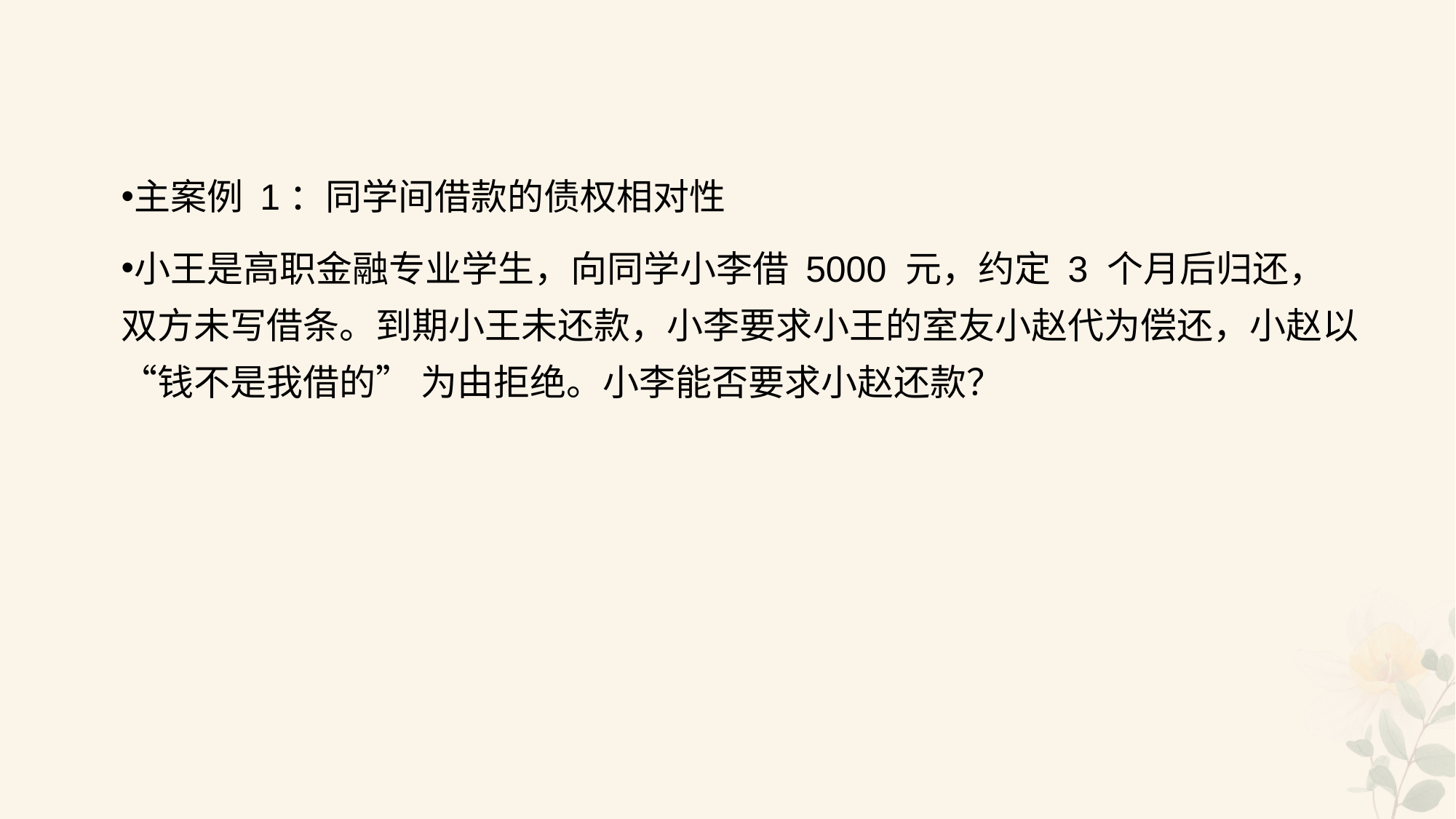

#
主案例 1：同学间借款的债权相对性
小王是高职金融专业学生，向同学小李借 5000 元，约定 3 个月后归还，双方未写借条。到期小王未还款，小李要求小王的室友小赵代为偿还，小赵以 “钱不是我借的” 为由拒绝。小李能否要求小赵还款？